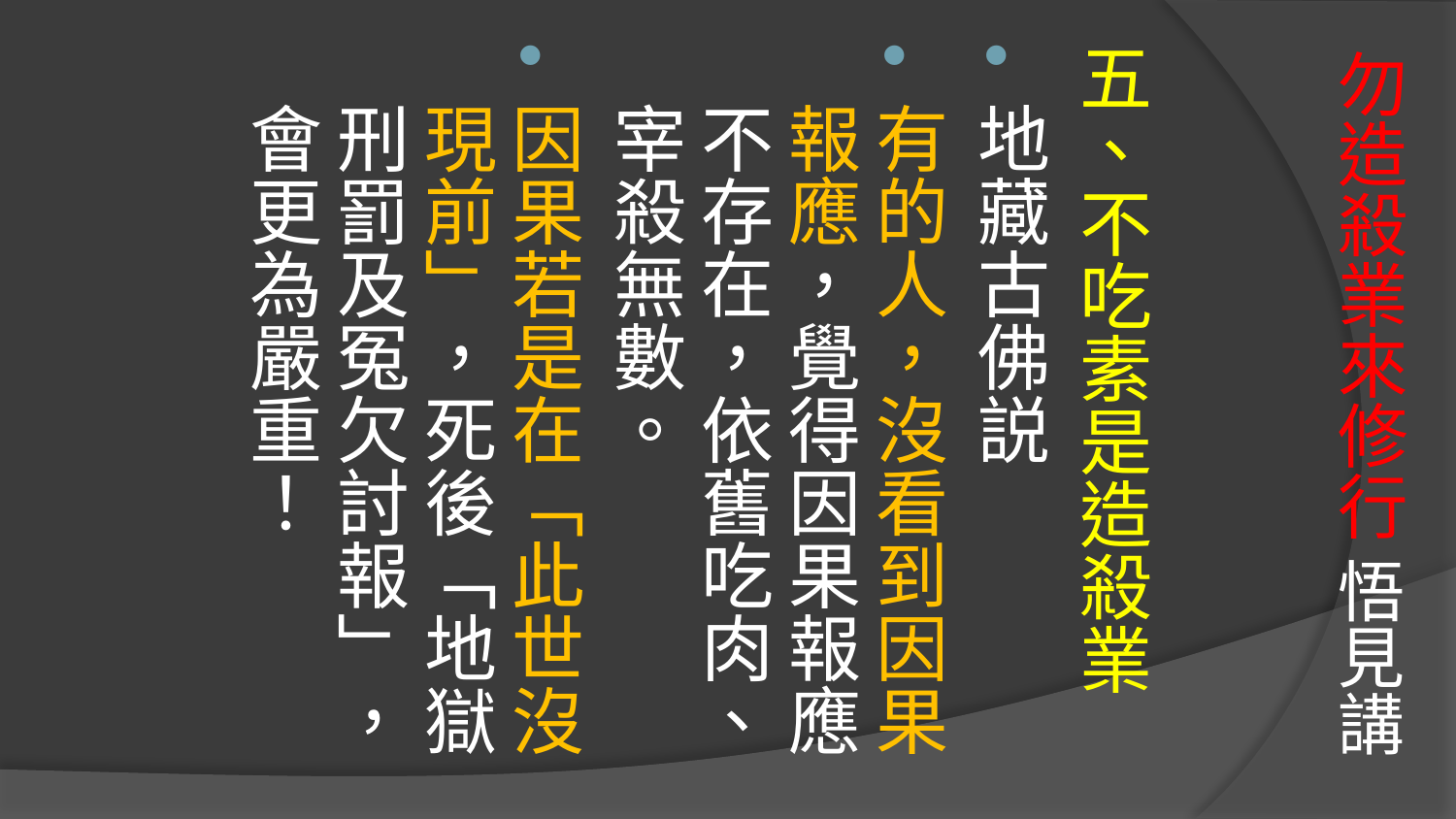

# 勿造殺業來修行 悟見講
五、不吃素是造殺業
地藏古佛説
有的人，沒看到因果報應，覺得因果報應不存在，依舊吃肉、宰殺無數。
因果若是在「此世沒現前」，死後「地獄刑罰及冤欠討報」，會更為嚴重！